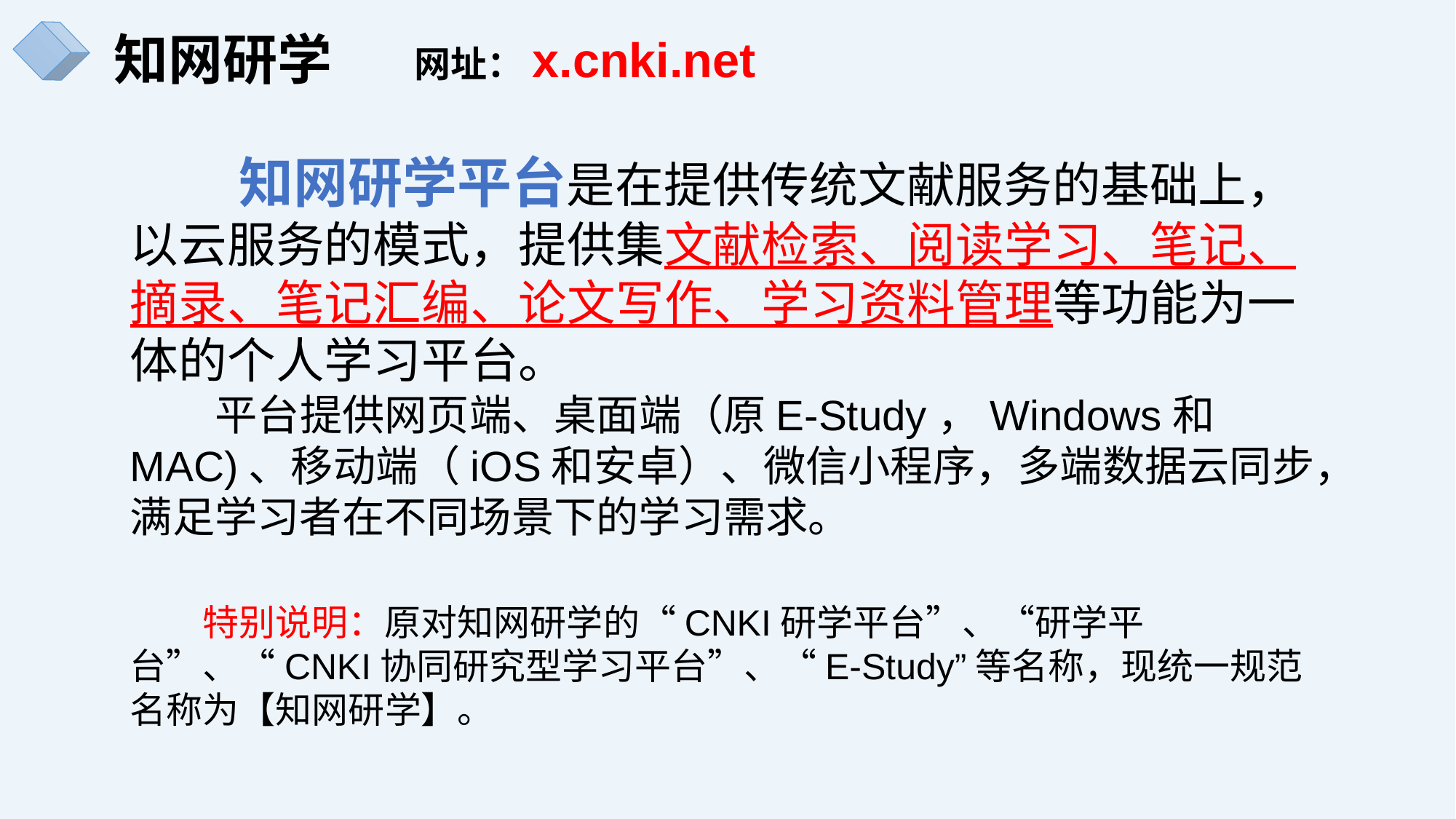

知网研学

 网址：x.cnki.net
知网研学平台是在提供传统文献服务的基础上，以云服务的模式，提供集文献检索、阅读学习、笔记、摘录、笔记汇编、论文写作、学习资料管理等功能为一体的个人学习平台。
平台提供网页端、桌面端（原E-Study，Windows和MAC)、移动端（iOS和安卓）、微信小程序，多端数据云同步，满足学习者在不同场景下的学习需求。

特别说明：原对知网研学的“CNKI研学平台”、“研学平台”、“CNKI协同研究型学习平台”、“E-Study”等名称，现统一规范名称为【知网研学】。